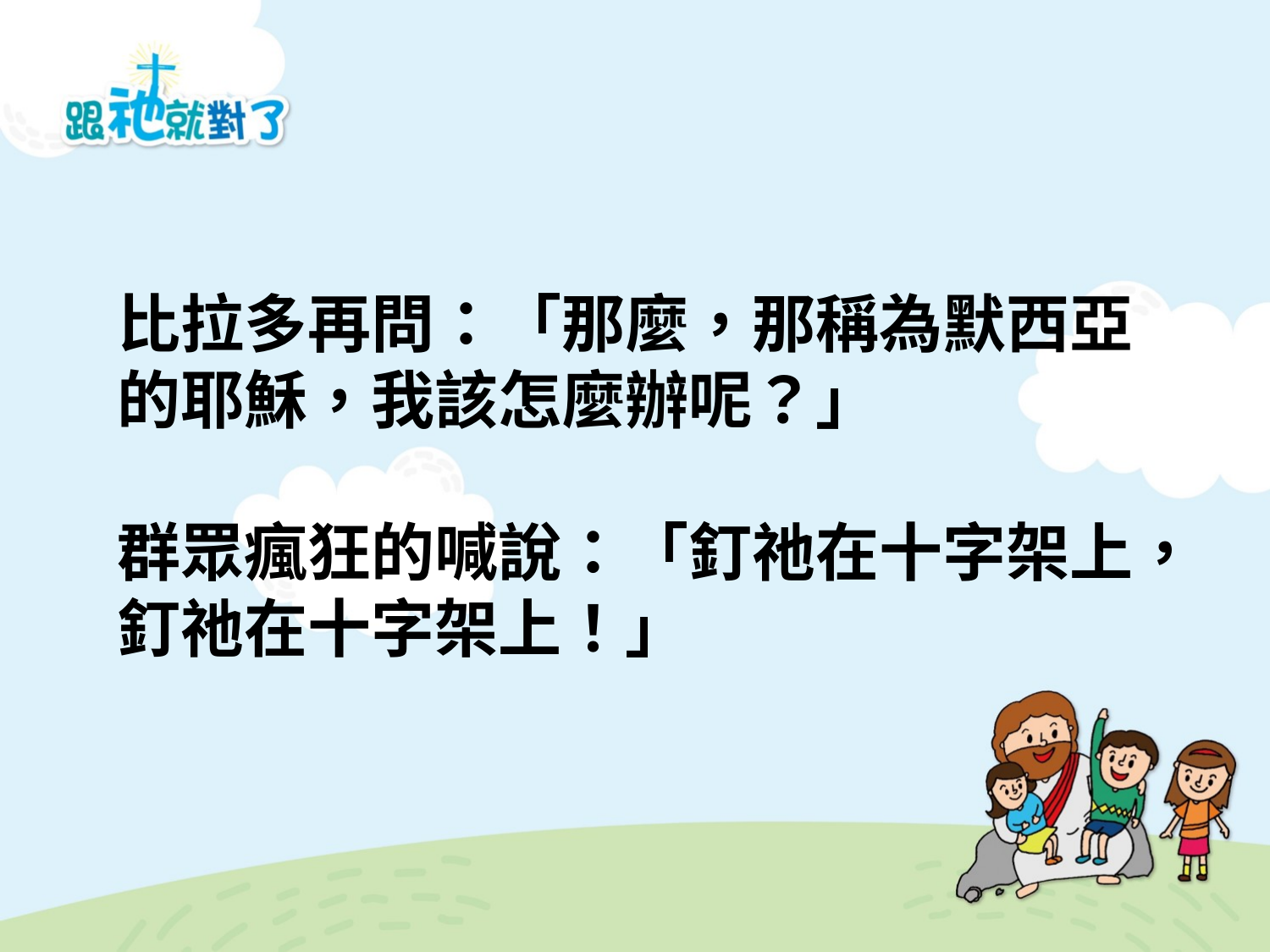

比拉多再問：「那麼，那稱為默西亞的耶穌，我該怎麼辦呢？」

群眾瘋狂的喊說：「釘祂在十字架上，釘祂在十字架上！」